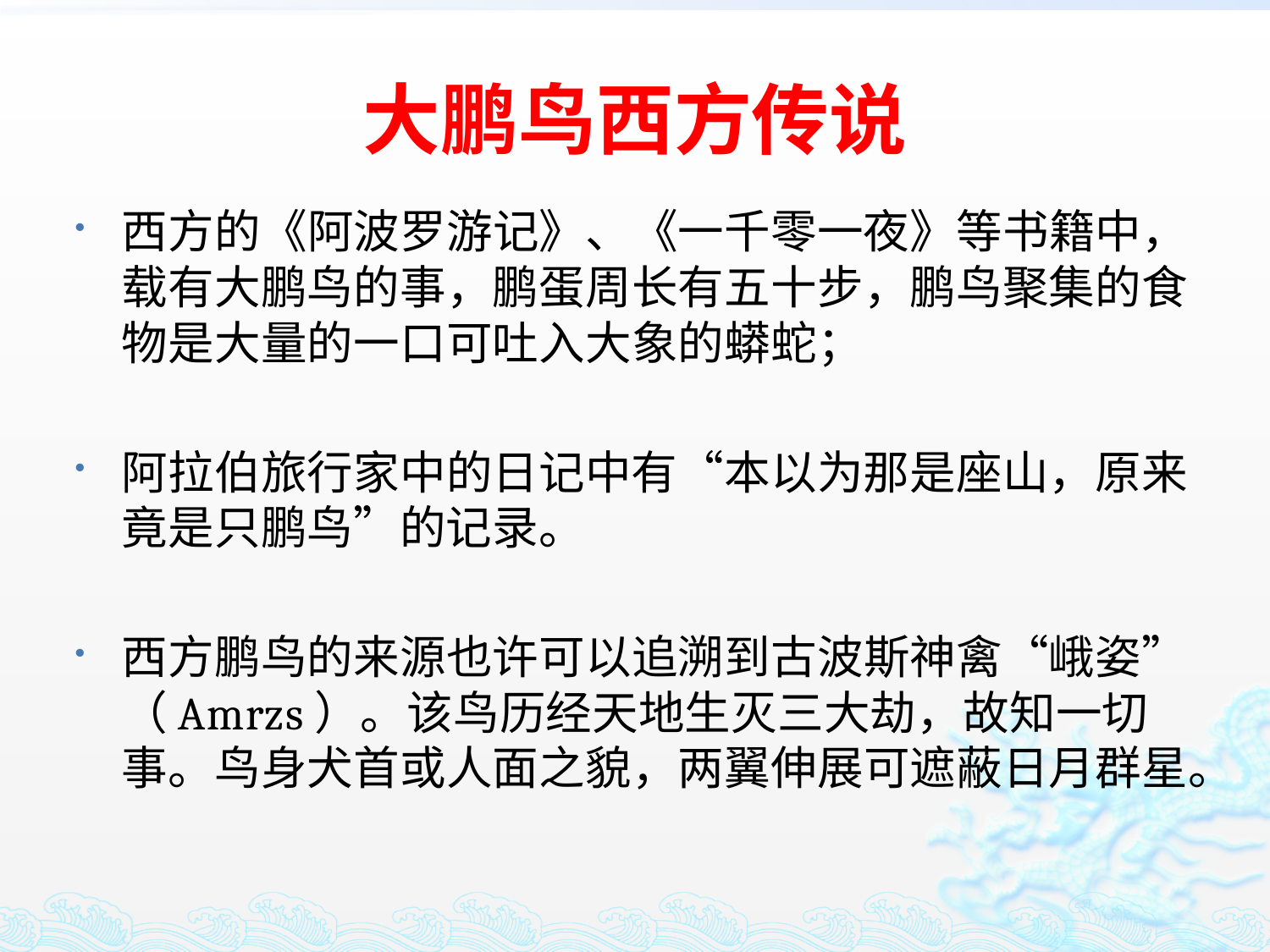

# 大鹏鸟西方传说
西方的《阿波罗游记》、《一千零一夜》等书籍中，载有大鹏鸟的事，鹏蛋周长有五十步，鹏鸟聚集的食物是大量的一口可吐入大象的蟒蛇；

阿拉伯旅行家中的日记中有“本以为那是座山，原来竟是只鹏鸟”的记录。

西方鹏鸟的来源也许可以追溯到古波斯神禽“峨姿”（Amrzs）。该鸟历经天地生灭三大劫，故知一切事。鸟身犬首或人面之貌，两翼伸展可遮蔽日月群星。